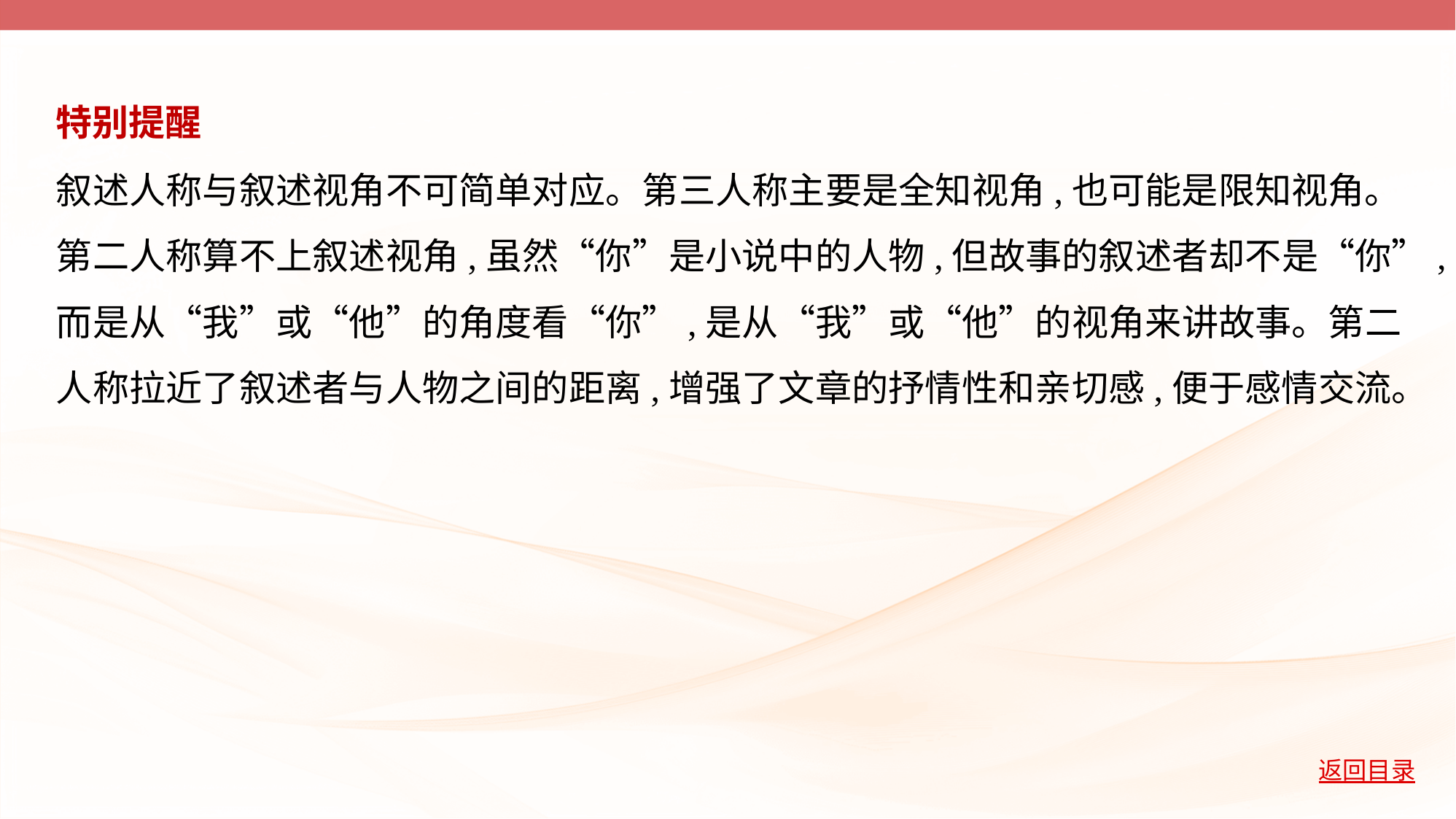

特别提醒
叙述人称与叙述视角不可简单对应。第三人称主要是全知视角,也可能是限知视角。
第二人称算不上叙述视角,虽然“你”是小说中的人物,但故事的叙述者却不是“你”,
而是从“我”或“他”的角度看“你”,是从“我”或“他”的视角来讲故事。第二
人称拉近了叙述者与人物之间的距离,增强了文章的抒情性和亲切感,便于感情交流。